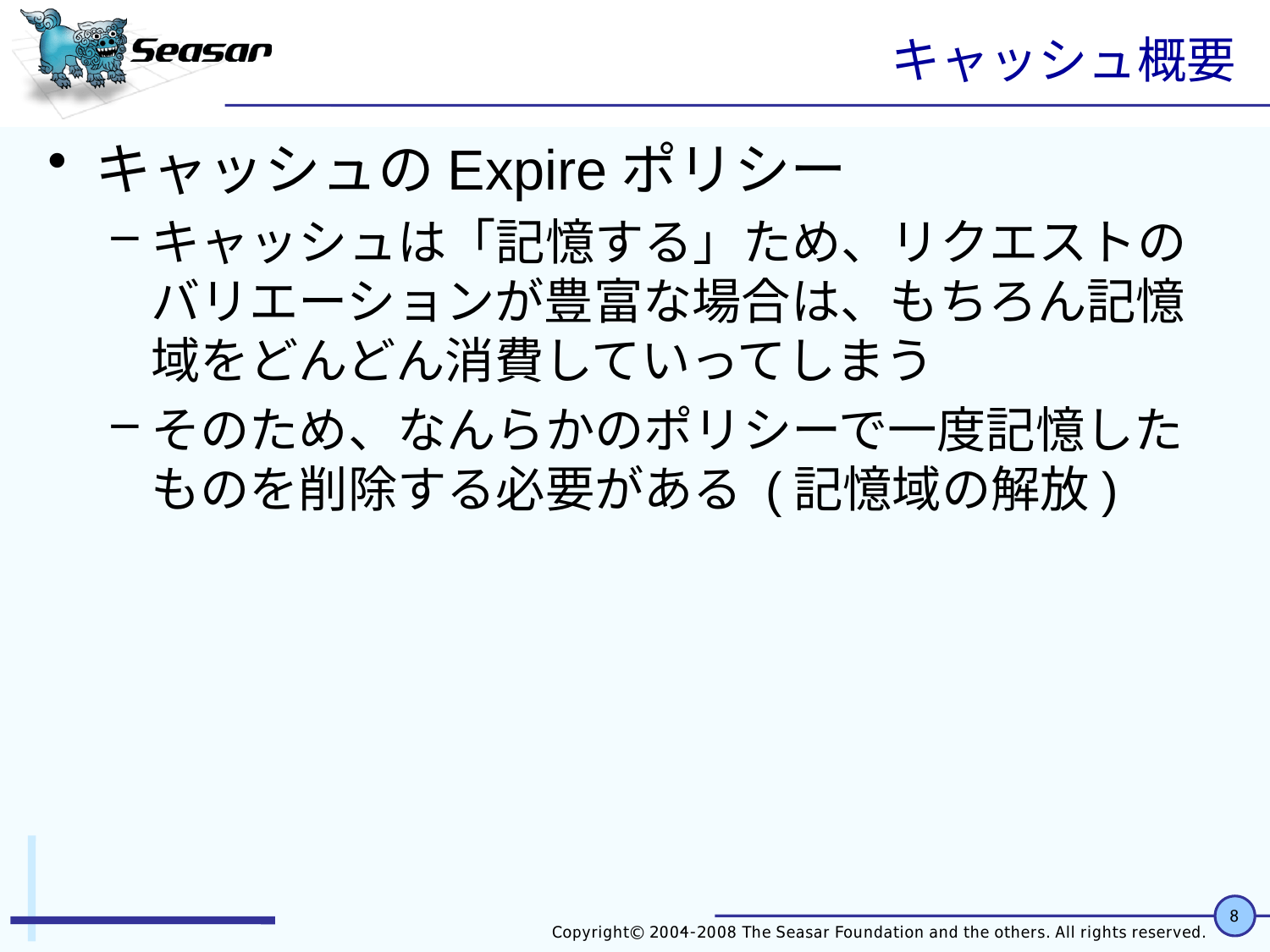

# キャッシュ概要
キャッシュのExpireポリシー
キャッシュは「記憶する」ため、リクエストのバリエーションが豊富な場合は、もちろん記憶域をどんどん消費していってしまう
そのため、なんらかのポリシーで一度記憶したものを削除する必要がある (記憶域の解放)